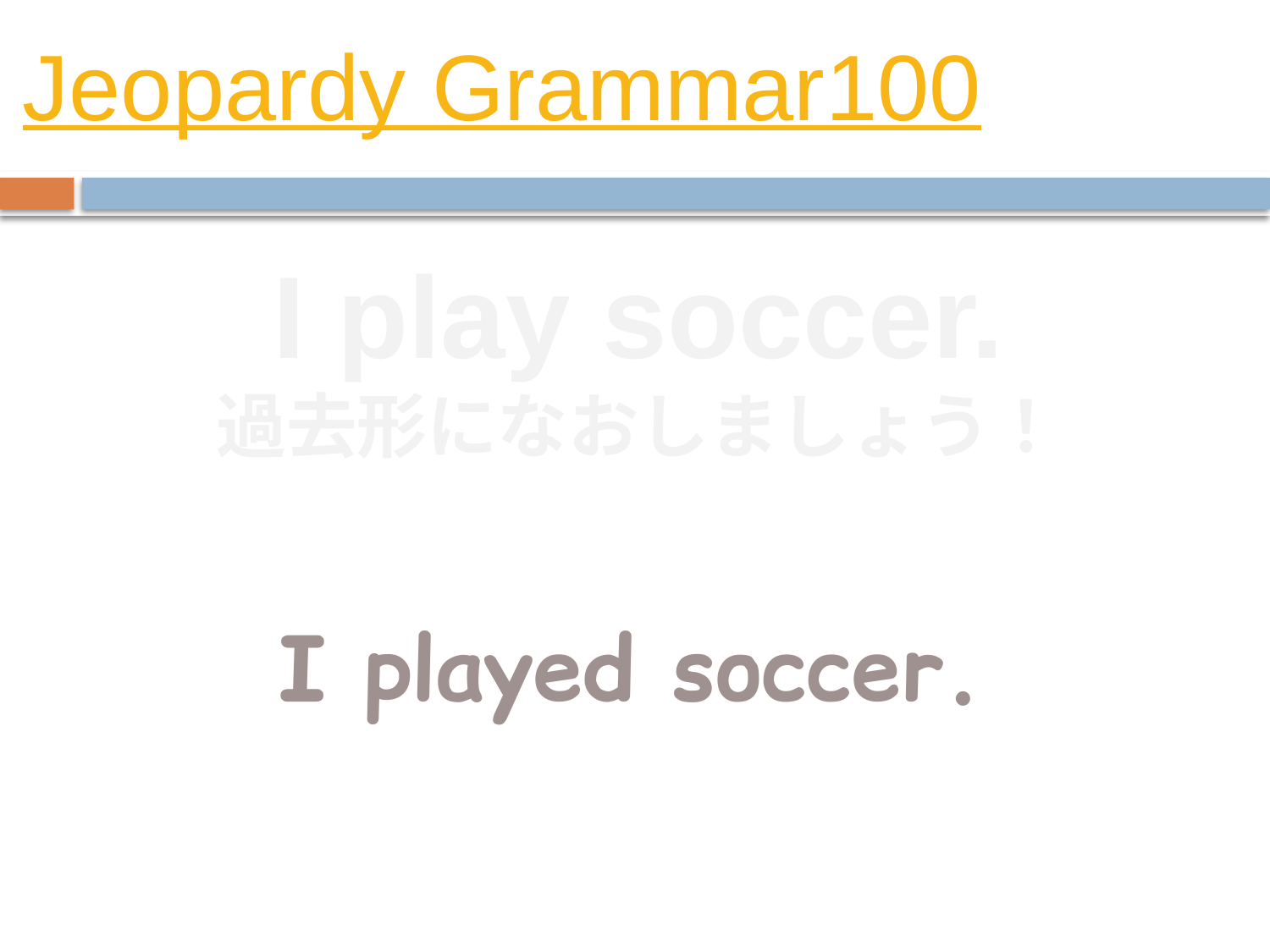

# Jeopardy Grammar100
I play soccer.
過去形になおしましょう！

I played soccer.